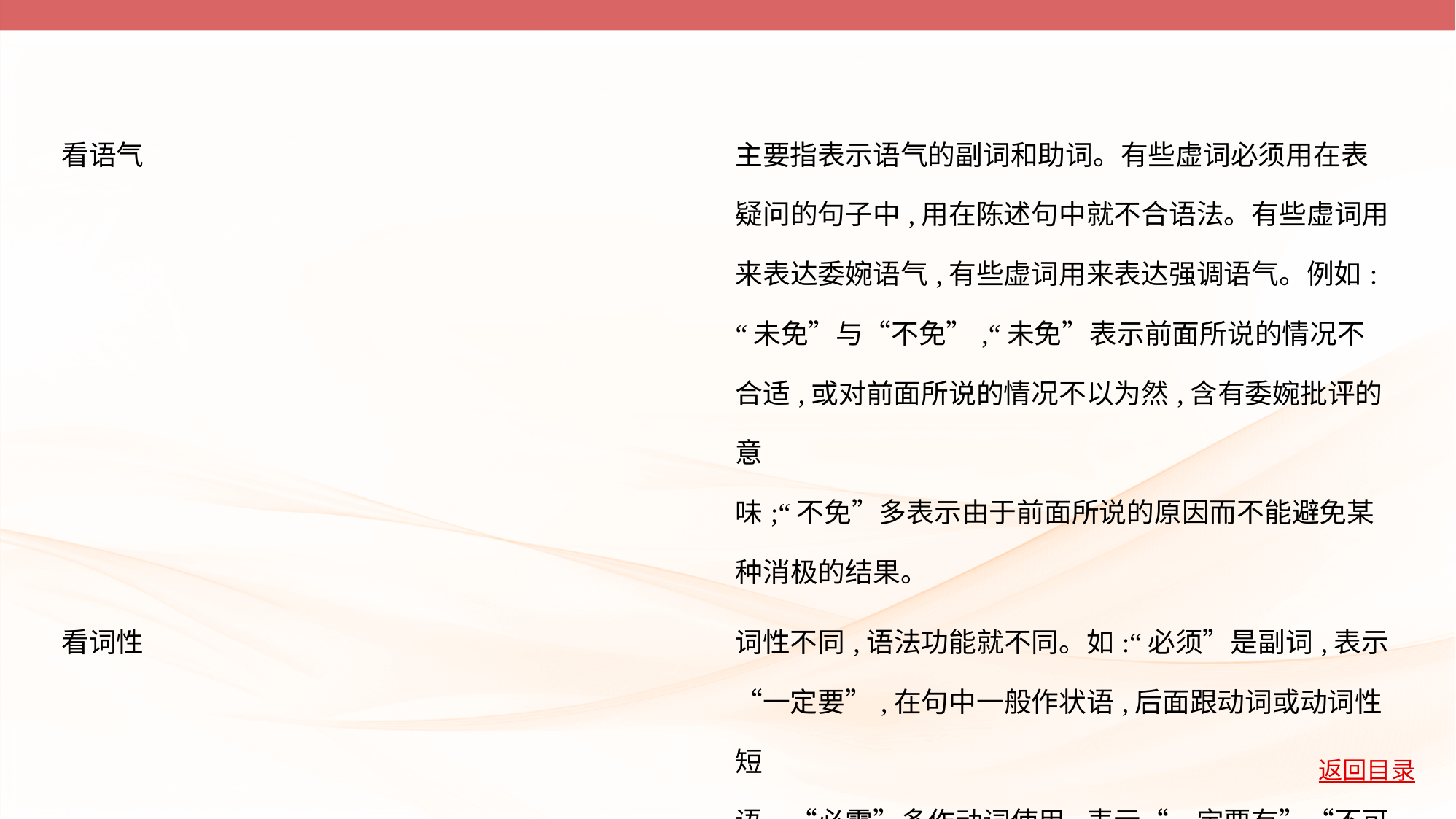

| 看语气 | 主要指表示语气的副词和助词。有些虚词必须用在表 疑问的句子中,用在陈述句中就不合语法。有些虚词用 来表达委婉语气,有些虚词用来表达强调语气。例如: “未免”与“不免”,“未免”表示前面所说的情况不 合适,或对前面所说的情况不以为然,含有委婉批评的意 味;“不免”多表示由于前面所说的原因而不能避免某 种消极的结果。 |
| --- | --- |
| 看词性 | 词性不同,语法功能就不同。如:“必须”是副词,表示 “一定要”,在句中一般作状语,后面跟动词或动词性短 语。“必需”多作动词使用,表示“一定要有”“不可 缺少”,在句中可作谓语或定语。 |